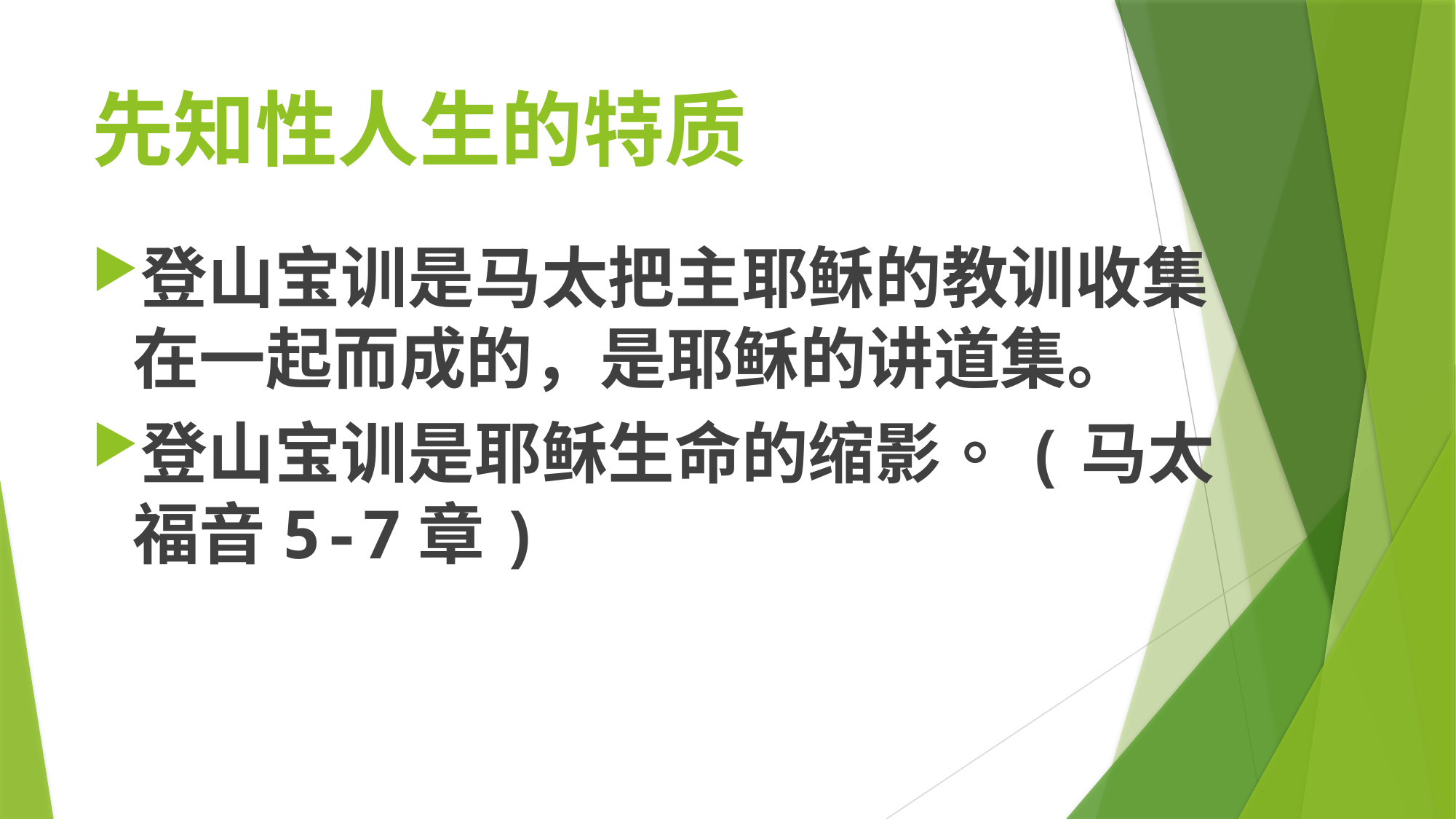

# 先知性人生的特质
登山宝训是马太把主耶稣的教训收集在一起而成的，是耶稣的讲道集。
登山宝训是耶稣生命的缩影。(马太福音5-7章)